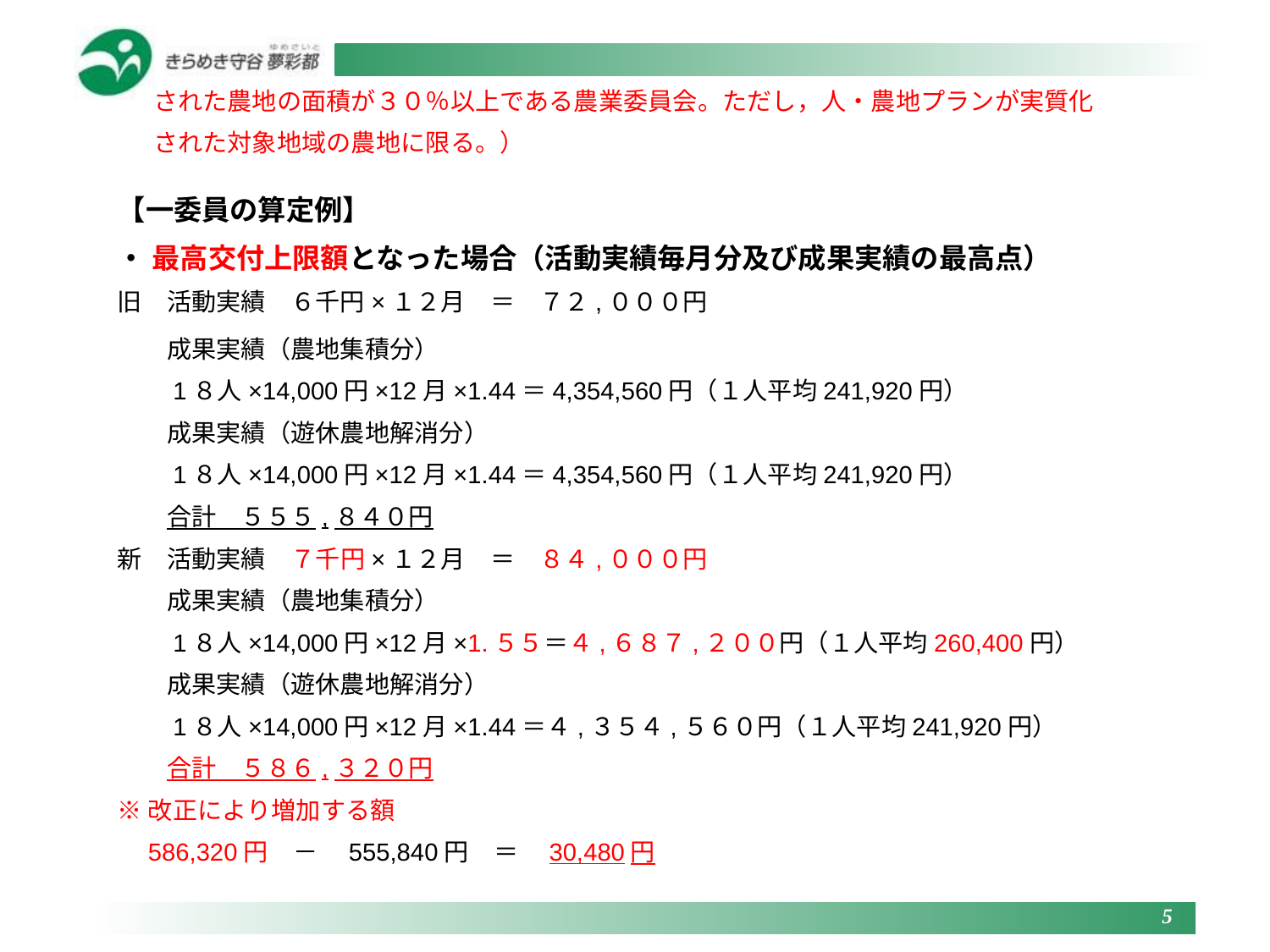

された農地の面積が３０％以上である農業委員会。ただし，人・農地プランが実質化
された対象地域の農地に限る。）
【一委員の算定例】
・ 最高交付上限額となった場合（活動実績毎月分及び成果実績の最高点）
旧　活動実績　６千円×１２月　＝　７２,０００円

　　成果実績（農地集積分）
　　1８人×14,000円×12月×1.44＝4,354,560円（１人平均241,920円）
　　成果実績（遊休農地解消分）
　　1８人×14,000円×12月×1.44＝4,354,560円（１人平均241,920円）
　　合計　５５５,８４０円
新　活動実績　７千円×１２月　＝　８４,０００円
　　成果実績（農地集積分）
　　1８人×14,000円×12月×1.５５＝４,６８７,２００円（１人平均260,400円）
　　成果実績（遊休農地解消分）
　　1８人×14,000円×12月×1.44＝４,３５４,５６０円（１人平均241,920円）
　　合計　５８６,３２０円
※改正により増加する額
　586,320円　－　555,840円　＝　30,480円
5